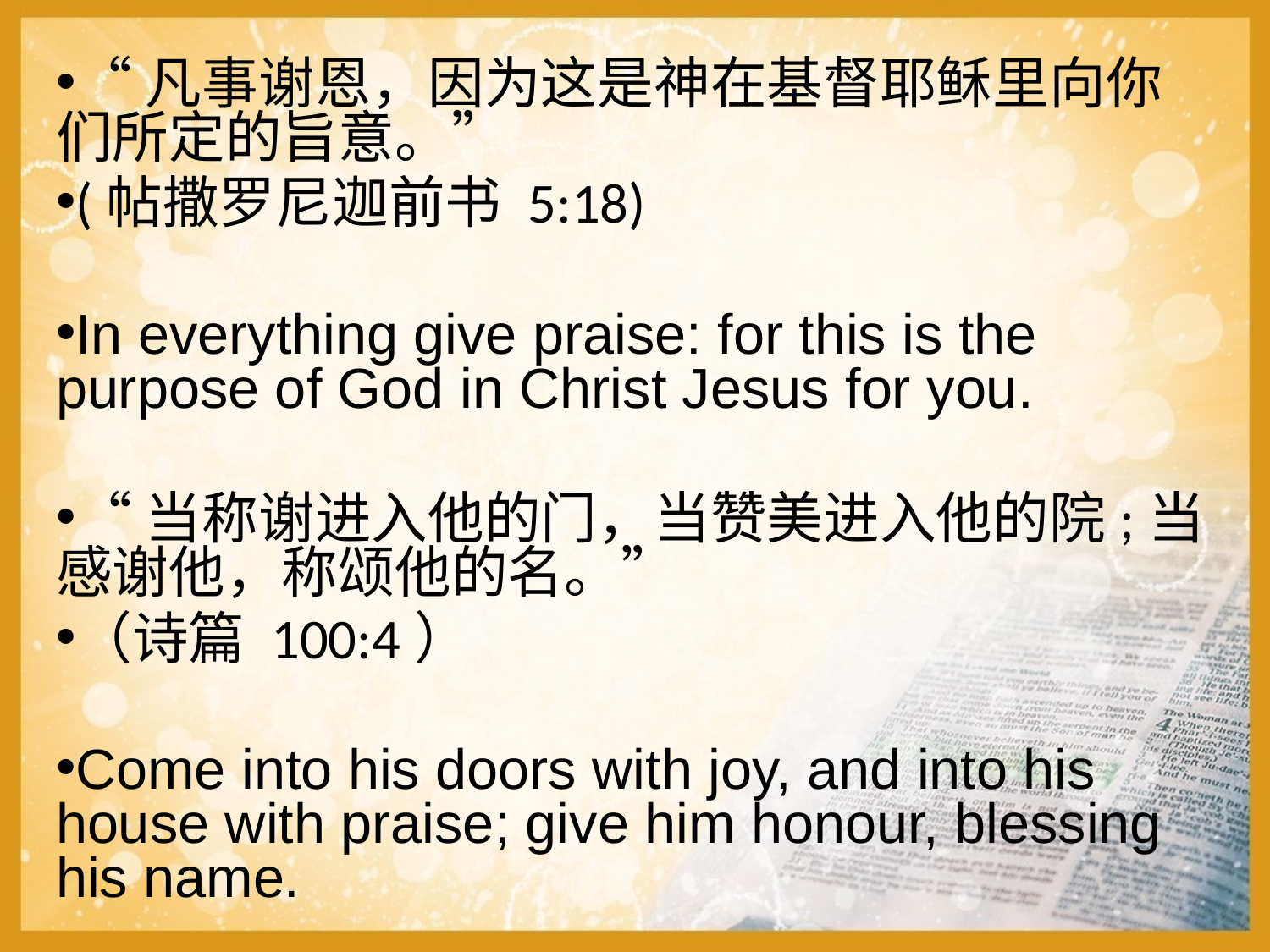

“凡事谢恩，因为这是神在基督耶稣里向你们所定的旨意。”
(帖撒罗尼迦前书 5:18)

In everything give praise: for this is the purpose of God in Christ Jesus for you.

“当称谢进入他的门，当赞美进入他的院;当感谢他，称颂他的名。”
（诗篇 100:4）

Come into his doors with joy, and into his house with praise; give him honour, blessing his name.